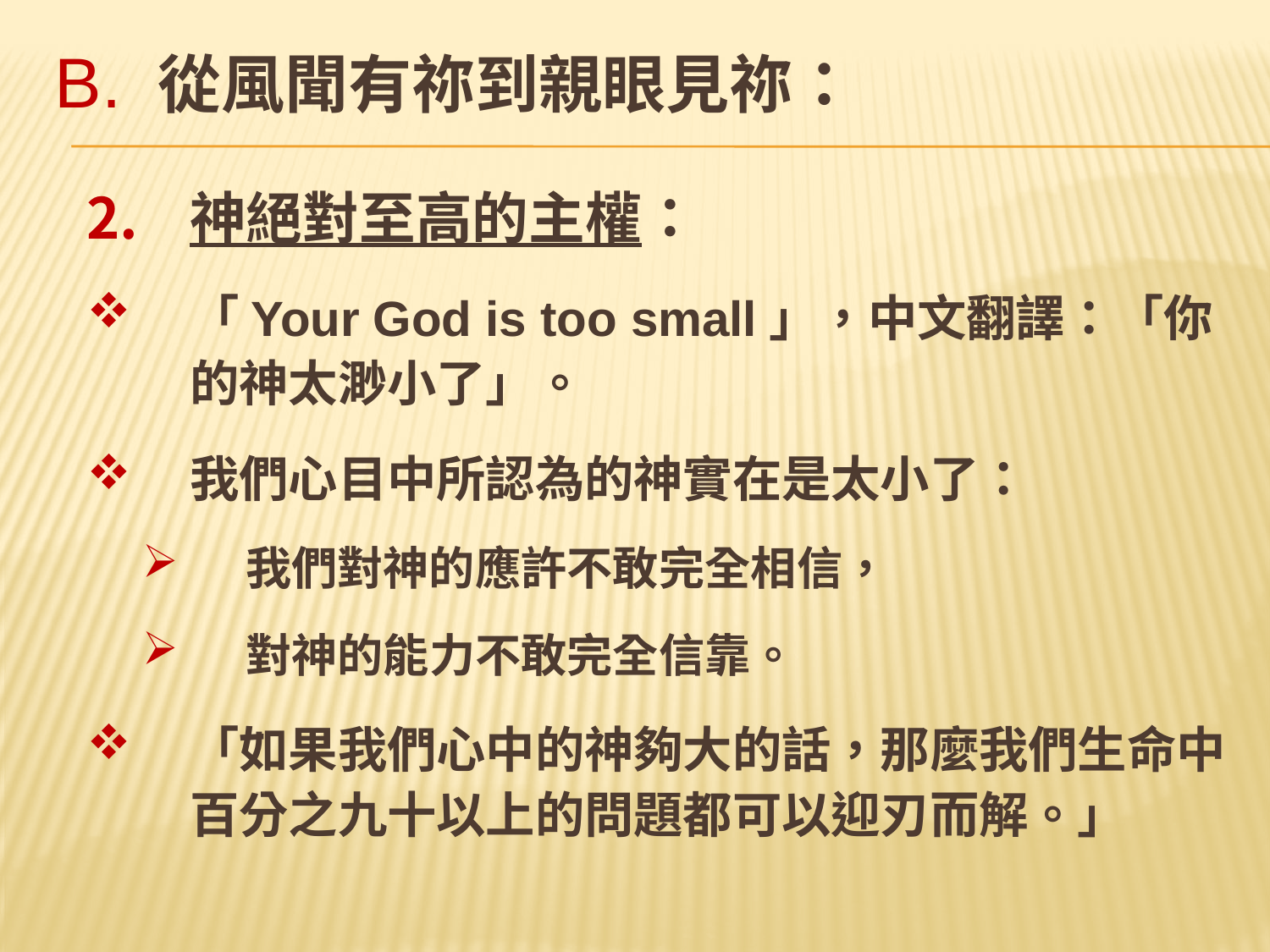

# B. 從風聞有祢到親眼見祢：
神絕對至高的主權：
「Your God is too small」，中文翻譯：「你的神太渺小了」。
我們心目中所認為的神實在是太小了：
我們對神的應許不敢完全相信，
對神的能力不敢完全信靠。
「如果我們心中的神夠大的話，那麼我們生命中百分之九十以上的問題都可以迎刃而解。」